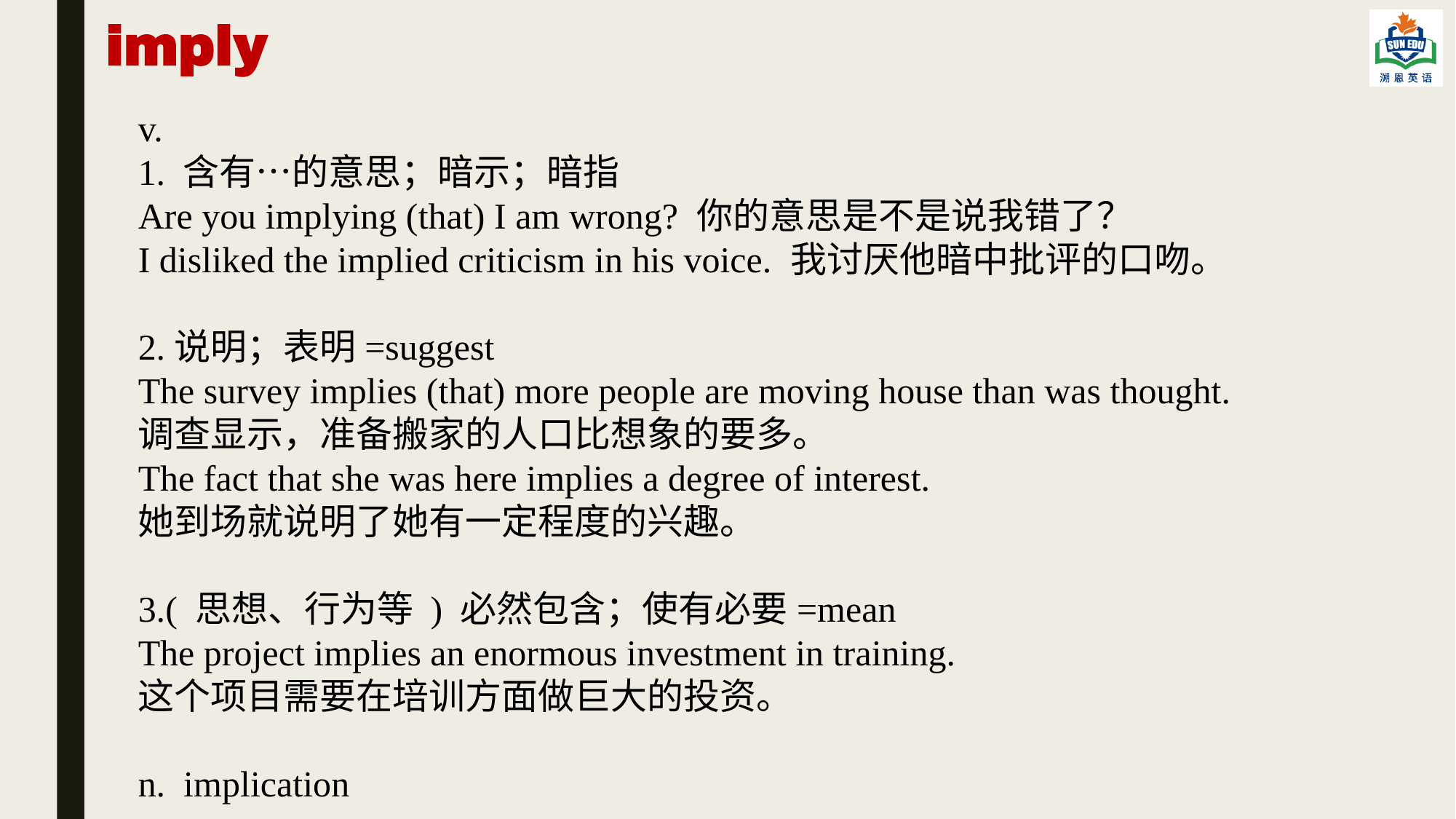

imply
v.
1. 含有…的意思；暗示；暗指
Are you implying (that) I am wrong? 你的意思是不是说我错了？
I disliked the implied criticism in his voice. 我讨厌他暗中批评的口吻。

2.说明；表明=suggest
The survey implies (that) more people are moving house than was thought.
调查显示，准备搬家的人口比想象的要多。
The fact that she was here implies a degree of interest.
她到场就说明了她有一定程度的兴趣。

3.( 思想、行为等 ) 必然包含；使有必要=mean
The project implies an enormous investment in training.
这个项目需要在培训方面做巨大的投资。

n.  implication